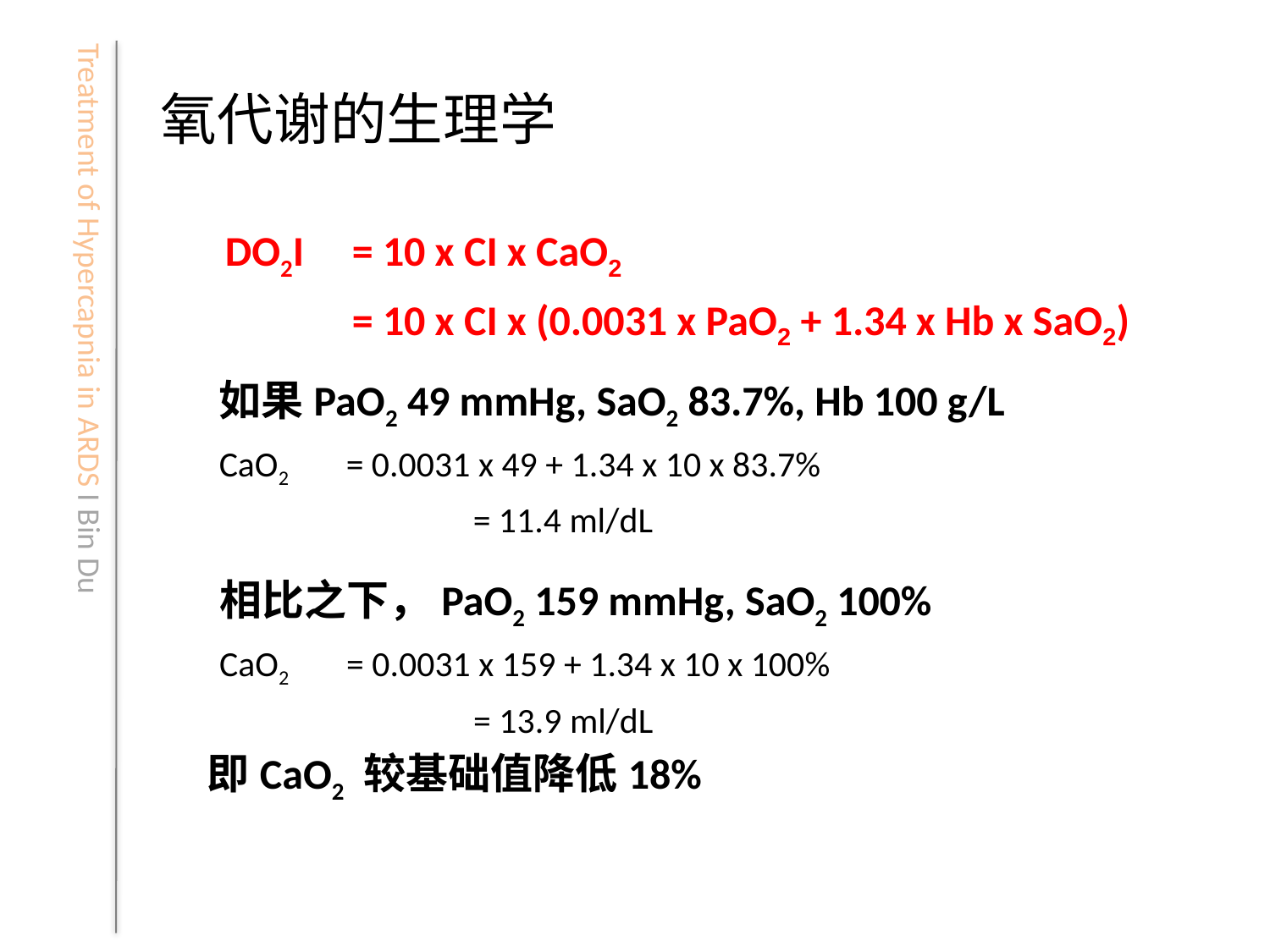

# 氧代谢的生理学
DO2I	= 10 x CI x CaO2
         	= 10 x CI x (0.0031 x PaO2 + 1.34 x Hb x SaO2)
如果PaO2 49 mmHg, SaO2 83.7%, Hb 100 g/L
CaO2	= 0.0031 x 49 + 1.34 x 10 x 83.7%
		= 11.4 ml/dL
相比之下，PaO2 159 mmHg, SaO2 100%
CaO2	= 0.0031 x 159 + 1.34 x 10 x 100%
		= 13.9 ml/dL
即CaO2 较基础值降低18%